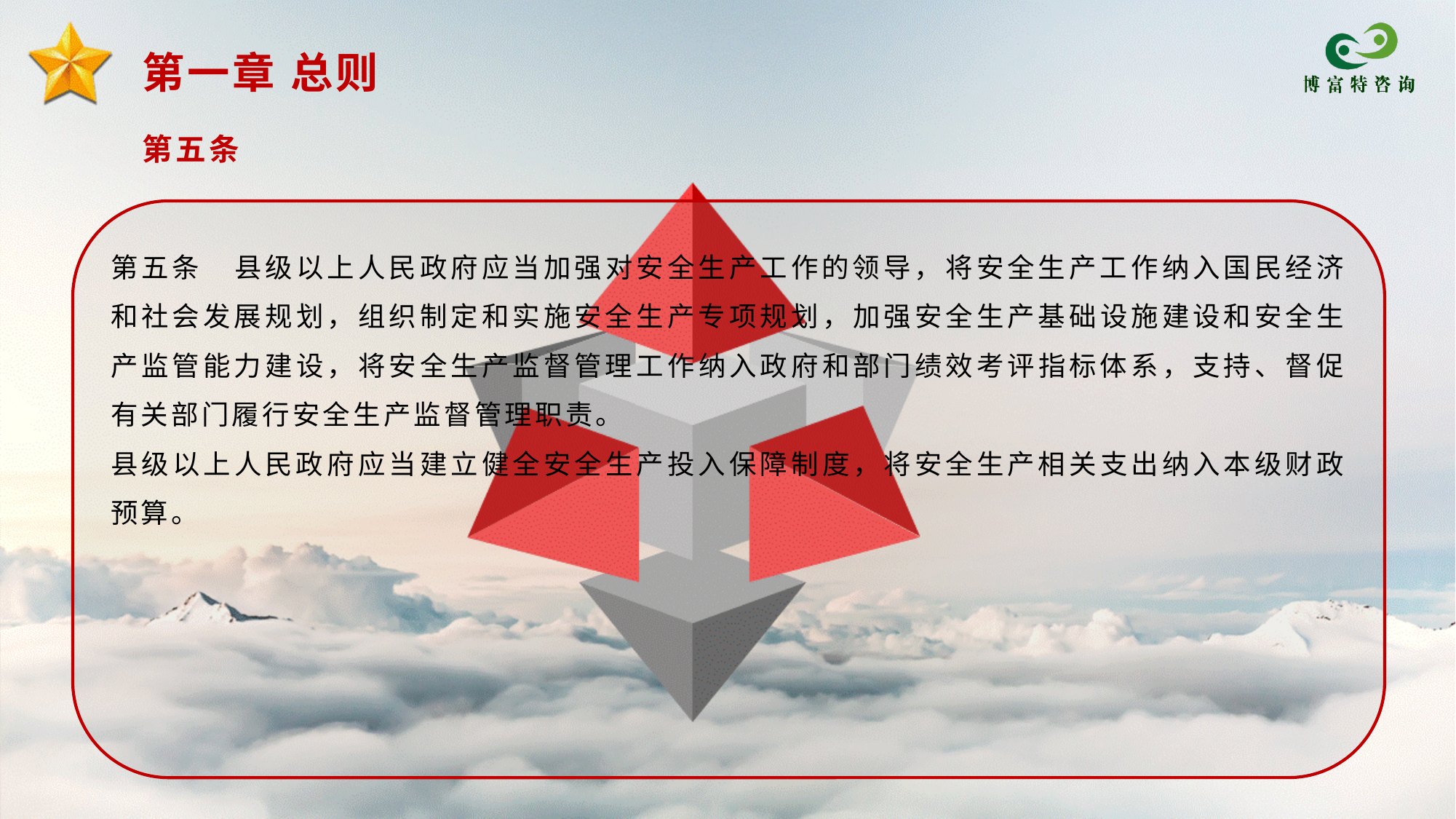

第一章 总则
第五条
第五条　县级以上人民政府应当加强对安全生产工作的领导，将安全生产工作纳入国民经济和社会发展规划，组织制定和实施安全生产专项规划，加强安全生产基础设施建设和安全生产监管能力建设，将安全生产监督管理工作纳入政府和部门绩效考评指标体系，支持、督促有关部门履行安全生产监督管理职责。
县级以上人民政府应当建立健全安全生产投入保障制度，将安全生产相关支出纳入本级财政预算。